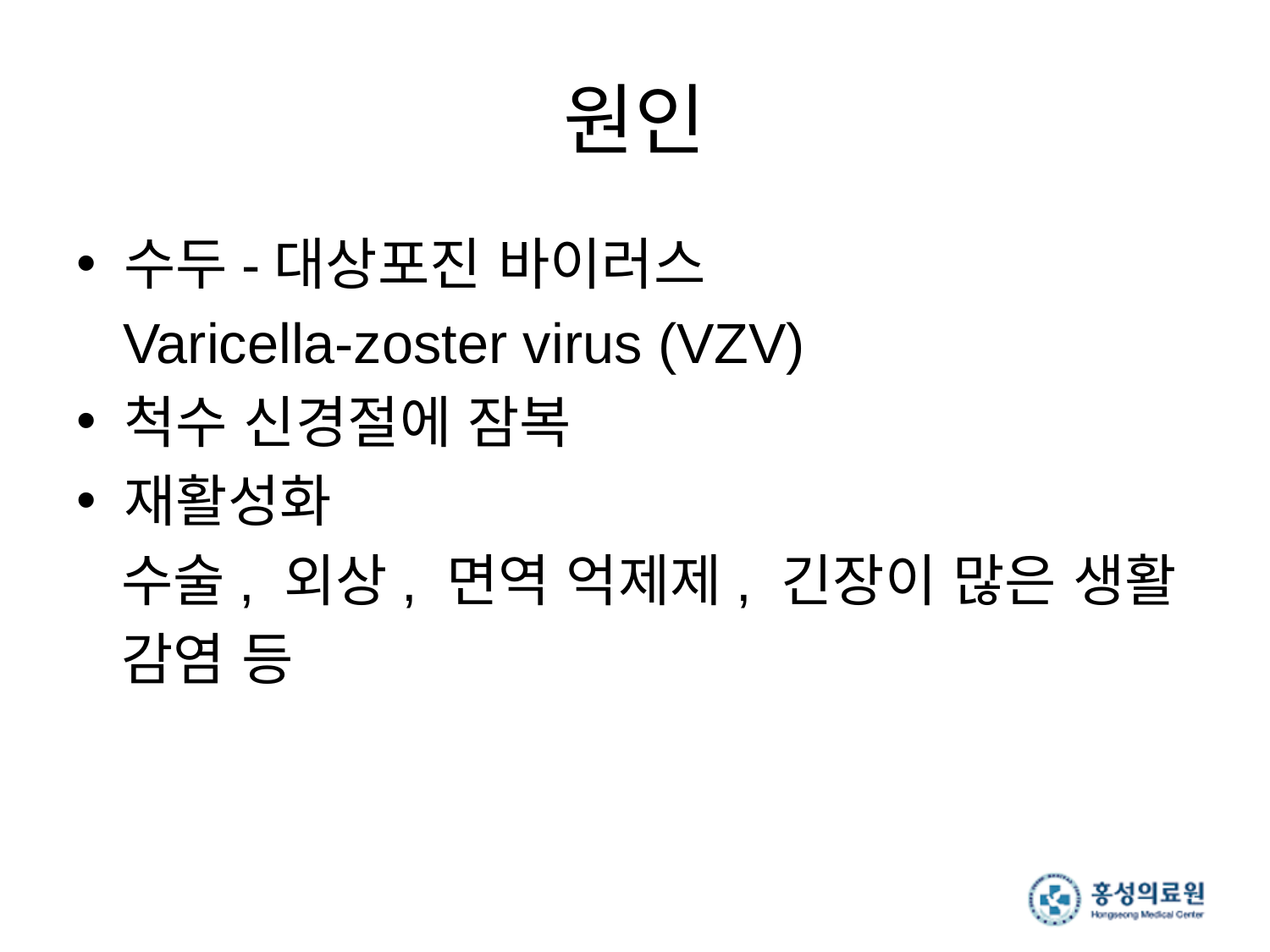

# 원인
수두-대상포진 바이러스
   Varicella-zoster virus (VZV)
척수 신경절에 잠복
재활성화
  수술, 외상, 면역 억제제, 긴장이 많은 생활
  감염 등